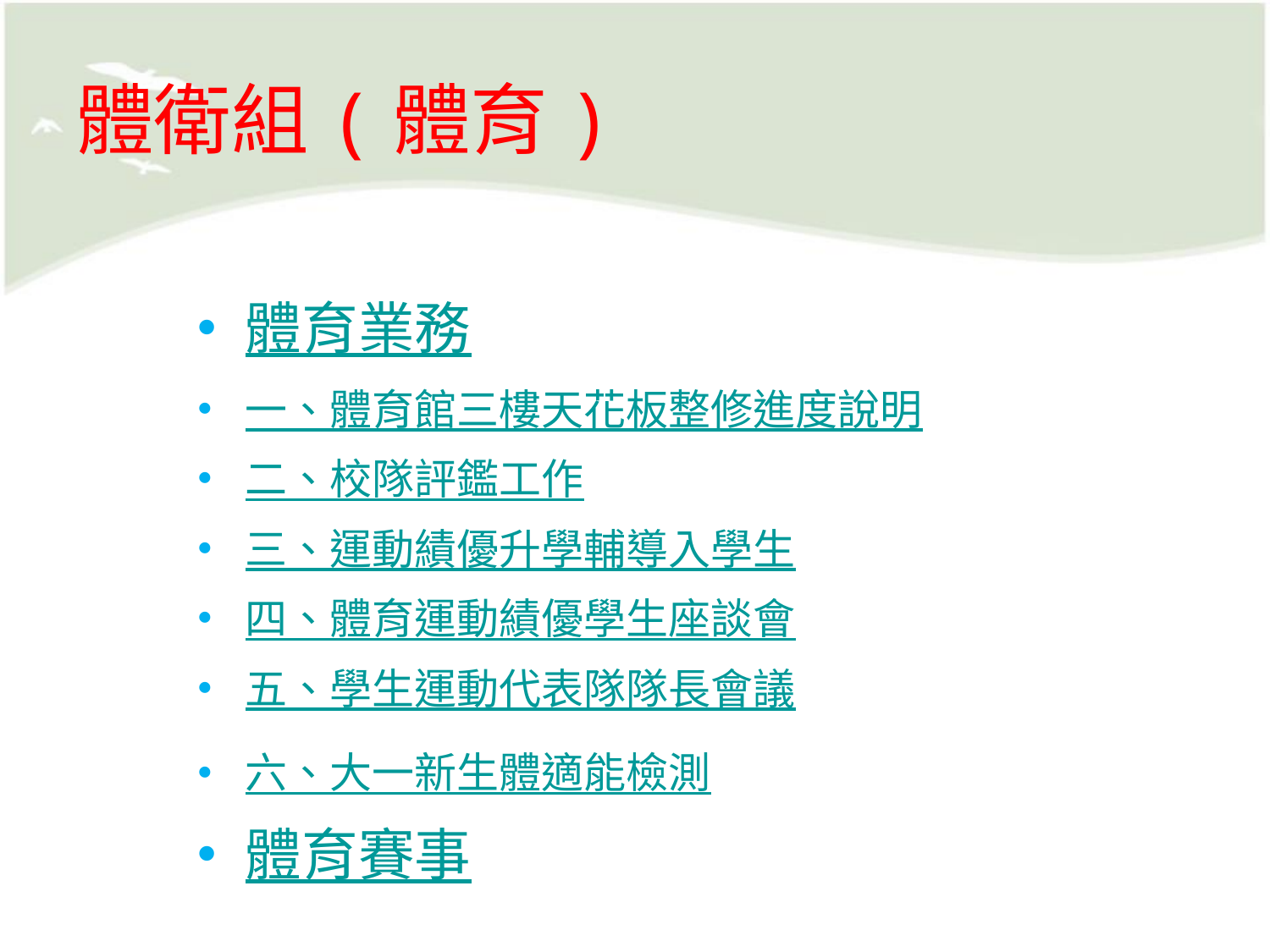

# 體衛組(體育)
體育業務
一、體育館三樓天花板整修進度說明
二、校隊評鑑工作
三、運動績優升學輔導入學生
四、體育運動績優學生座談會
五、學生運動代表隊隊長會議
六、大一新生體適能檢測
體育賽事